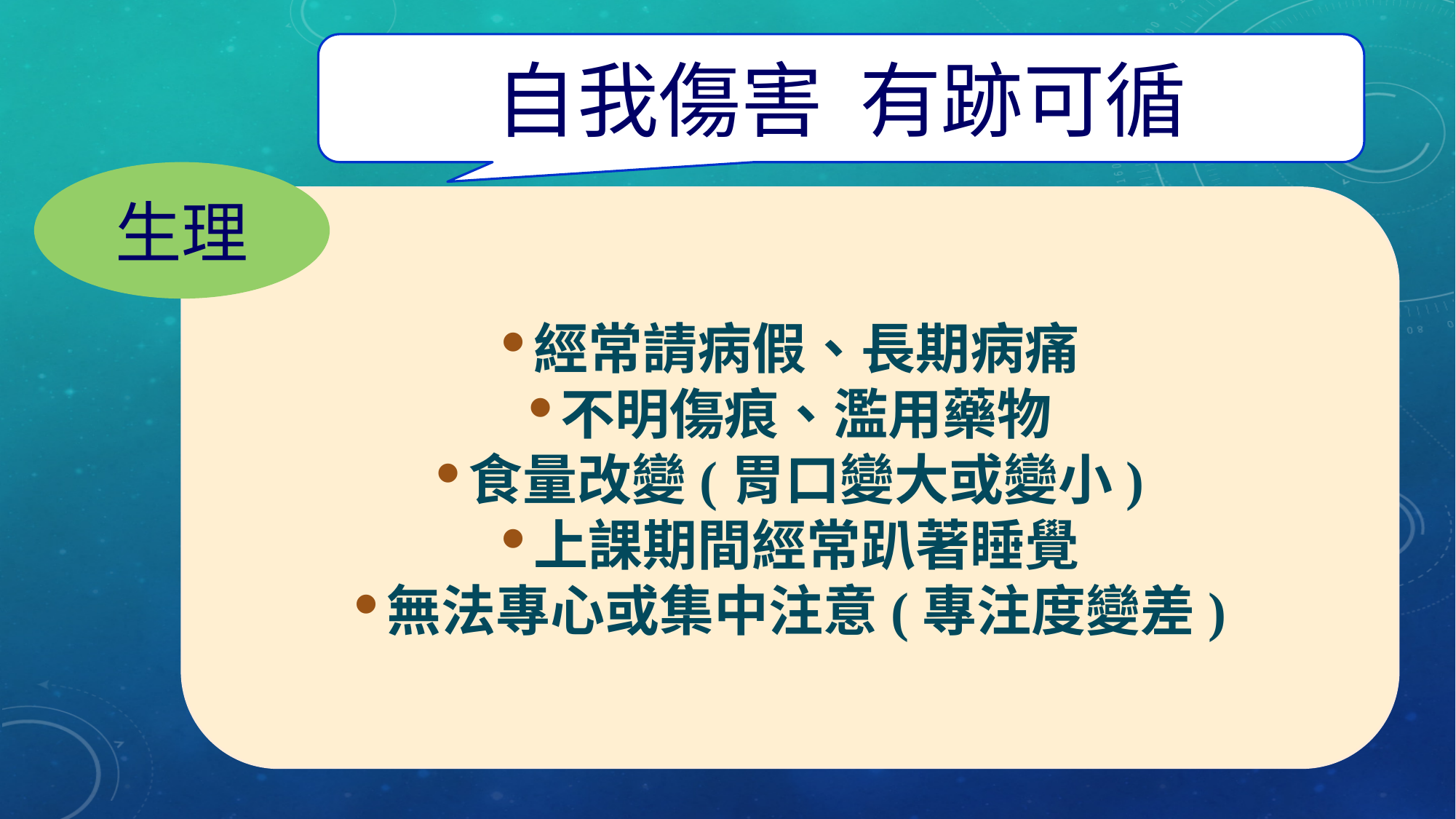

自我傷害  有跡可循
生理
經常請病假、長期病痛
不明傷痕、濫用藥物
食量改變(胃口變大或變小)
上課期間經常趴著睡覺
無法專心或集中注意(專注度變差)